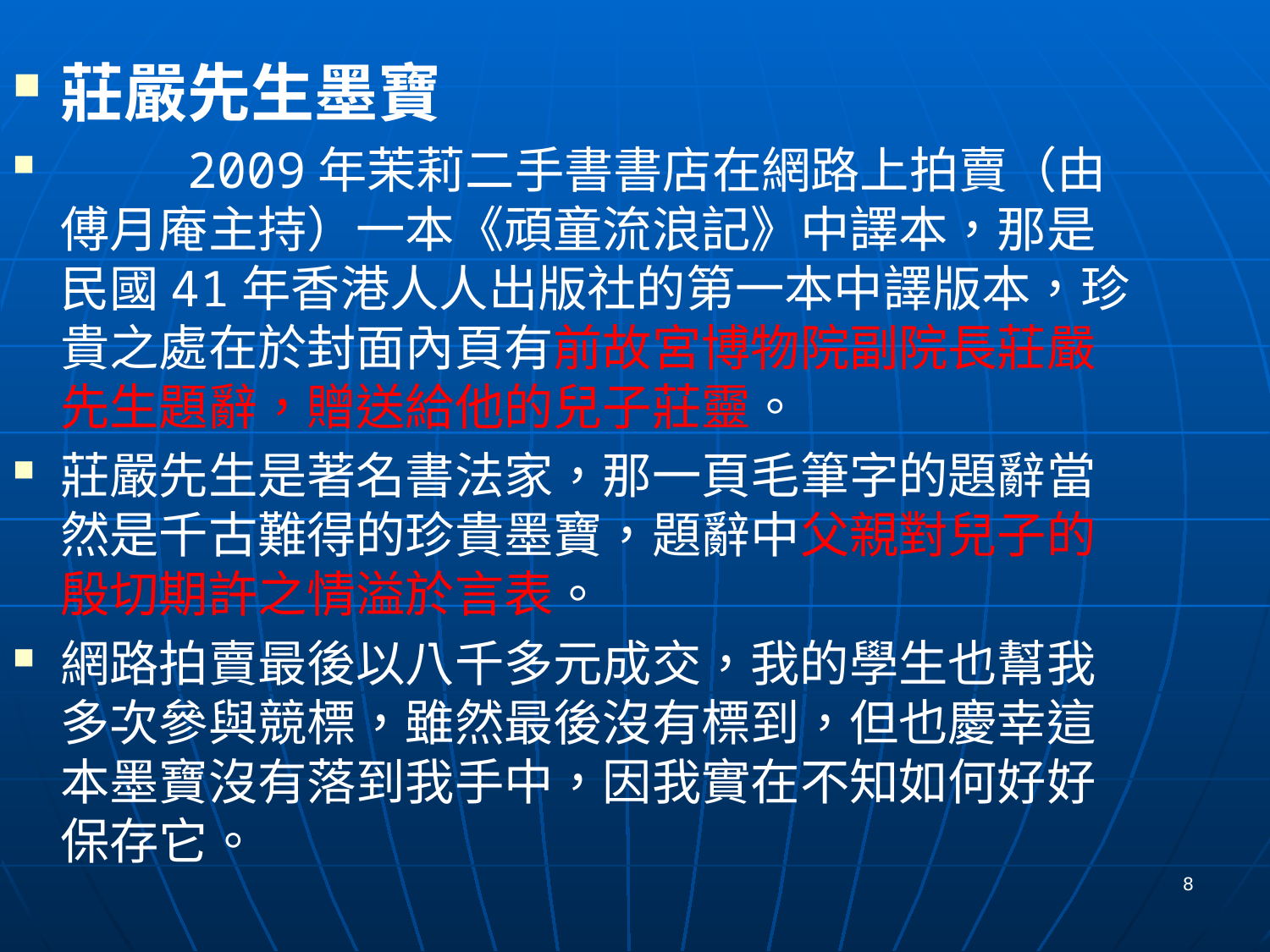

莊嚴先生墨寶
	2009年茉莉二手書書店在網路上拍賣（由傅月庵主持）一本《頑童流浪記》中譯本，那是民國41年香港人人出版社的第一本中譯版本，珍貴之處在於封面內頁有前故宮博物院副院長莊嚴先生題辭，贈送給他的兒子莊靈。
莊嚴先生是著名書法家，那一頁毛筆字的題辭當然是千古難得的珍貴墨寶，題辭中父親對兒子的殷切期許之情溢於言表。
網路拍賣最後以八千多元成交，我的學生也幫我多次參與競標，雖然最後沒有標到，但也慶幸這本墨寶沒有落到我手中，因我實在不知如何好好保存它。

8